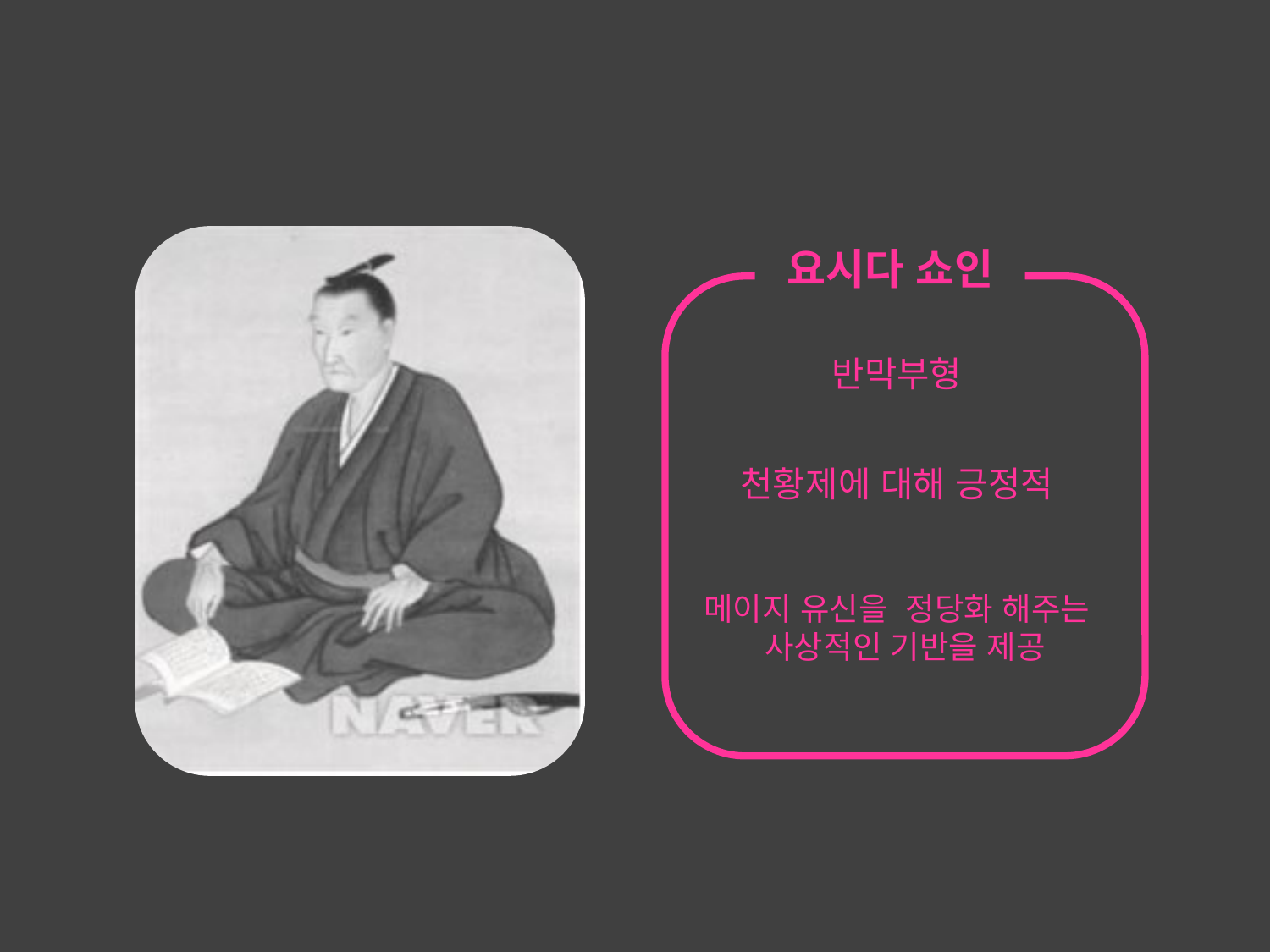

요시다 쇼인

반막부형

천황제에 대해 긍정적

메이지 유신을  정당화 해주는
 사상적인 기반을 제공